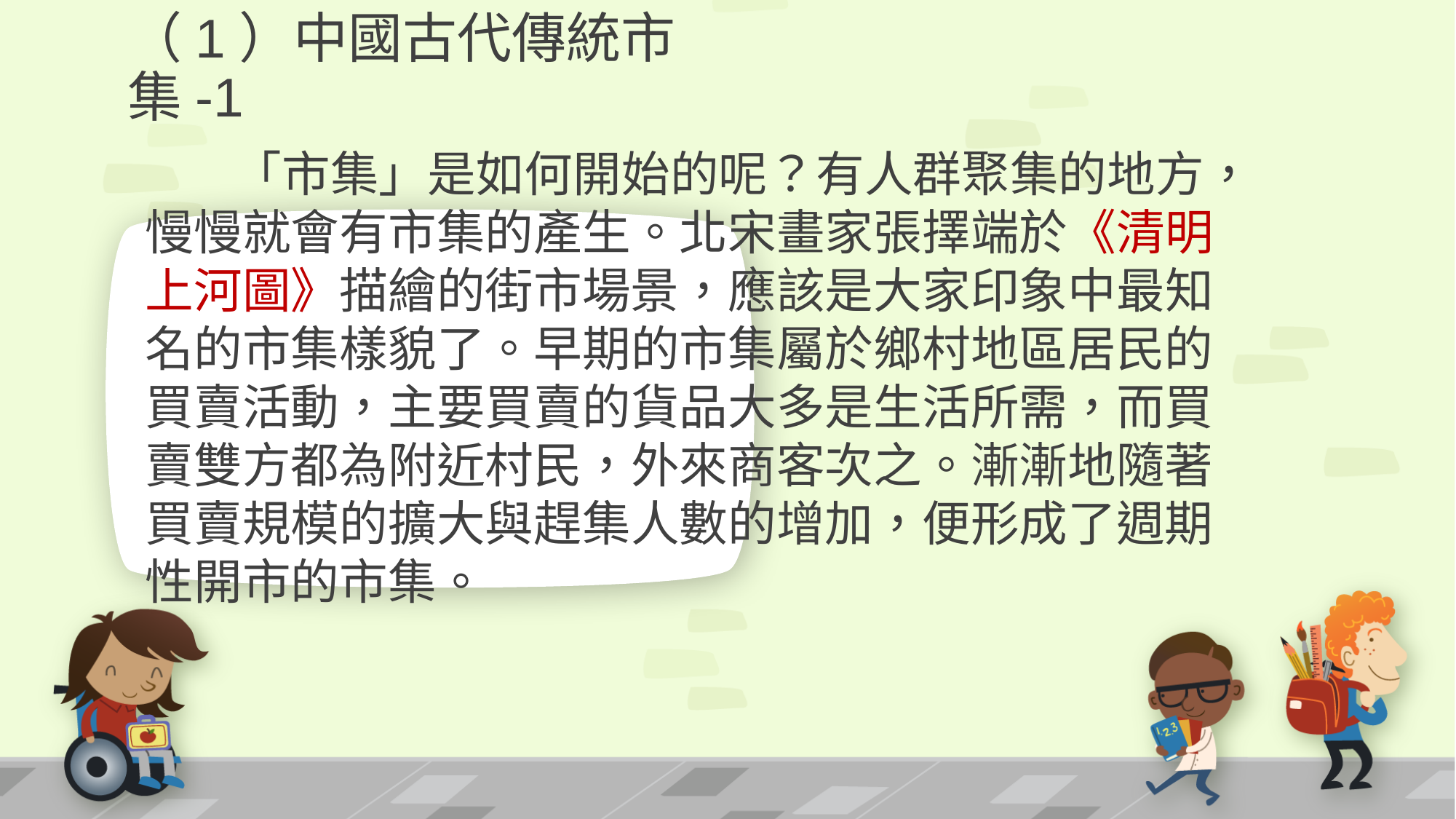

# （1）中國古代傳統市集-1
       「市集」是如何開始的呢？有人群聚集的地方，慢慢就會有市集的產生。北宋畫家張擇端於《清明上河圖》描繪的街市場景，應該是大家印象中最知名的市集樣貌了。早期的市集屬於鄉村地區居民的買賣活動，主要買賣的貨品大多是生活所需，而買賣雙方都為附近村民，外來商客次之。漸漸地隨著買賣規模的擴大與趕集人數的增加，便形成了週期性開市的市集。